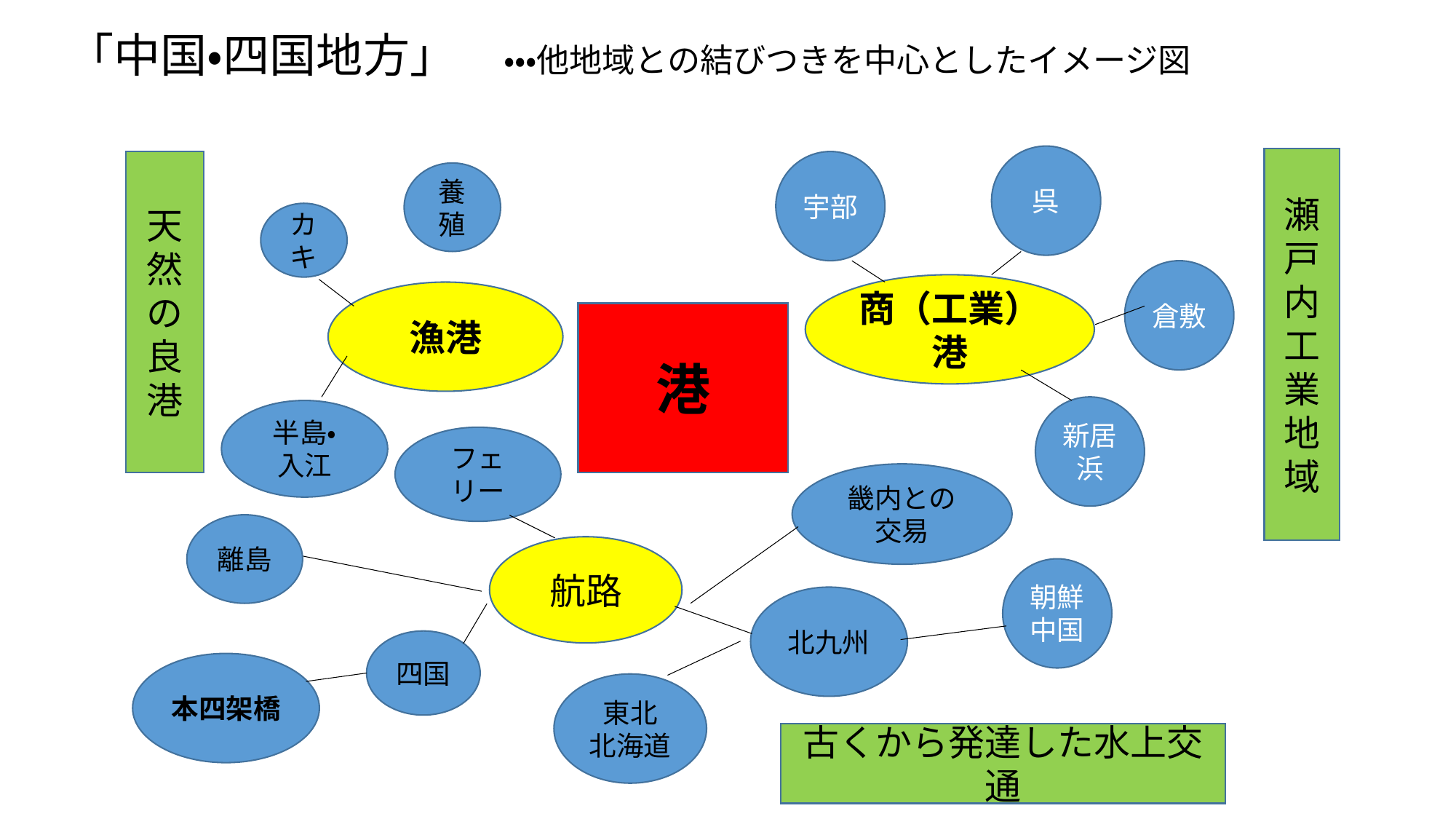

# 「中国・四国地方」　・・・他地域との結びつきを中心としたイメージ図

呉
瀬戸内工業地域
天然の良港
宇部
養殖
カキ
倉敷
商（工業）港
漁港
港

新居浜
半島・
入江
フェリー
畿内との交易
離島
航路
朝鮮中国
北九州
四国
本四架橋
東北
北海道
古くから発達した水上交通